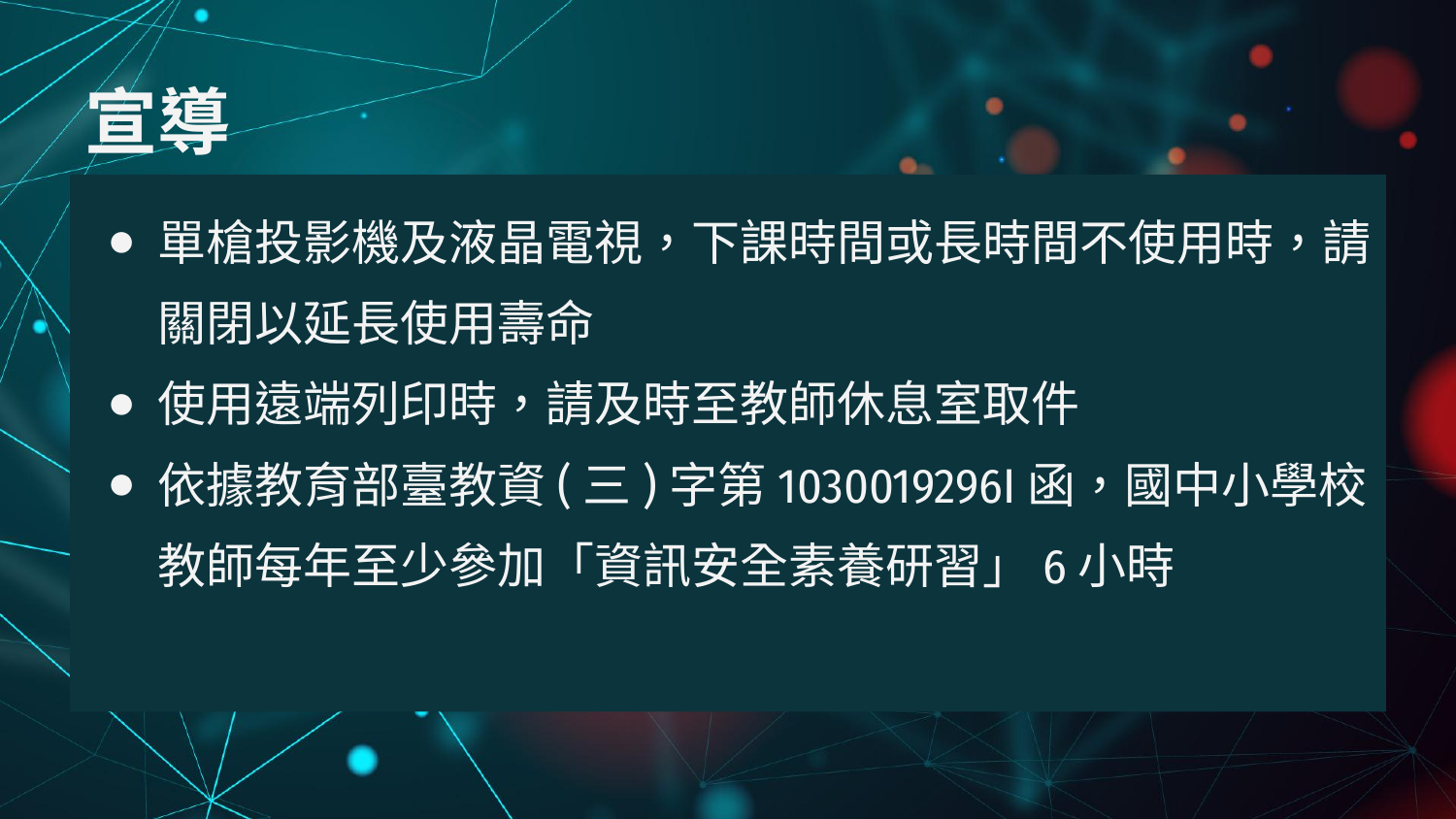

# 宣導
單槍投影機及液晶電視，下課時間或長時間不使用時，請關閉以延長使用壽命
使用遠端列印時，請及時至教師休息室取件
依據教育部臺教資(三)字第1030019296I函，國中小學校教師每年至少參加「資訊安全素養研習」6小時